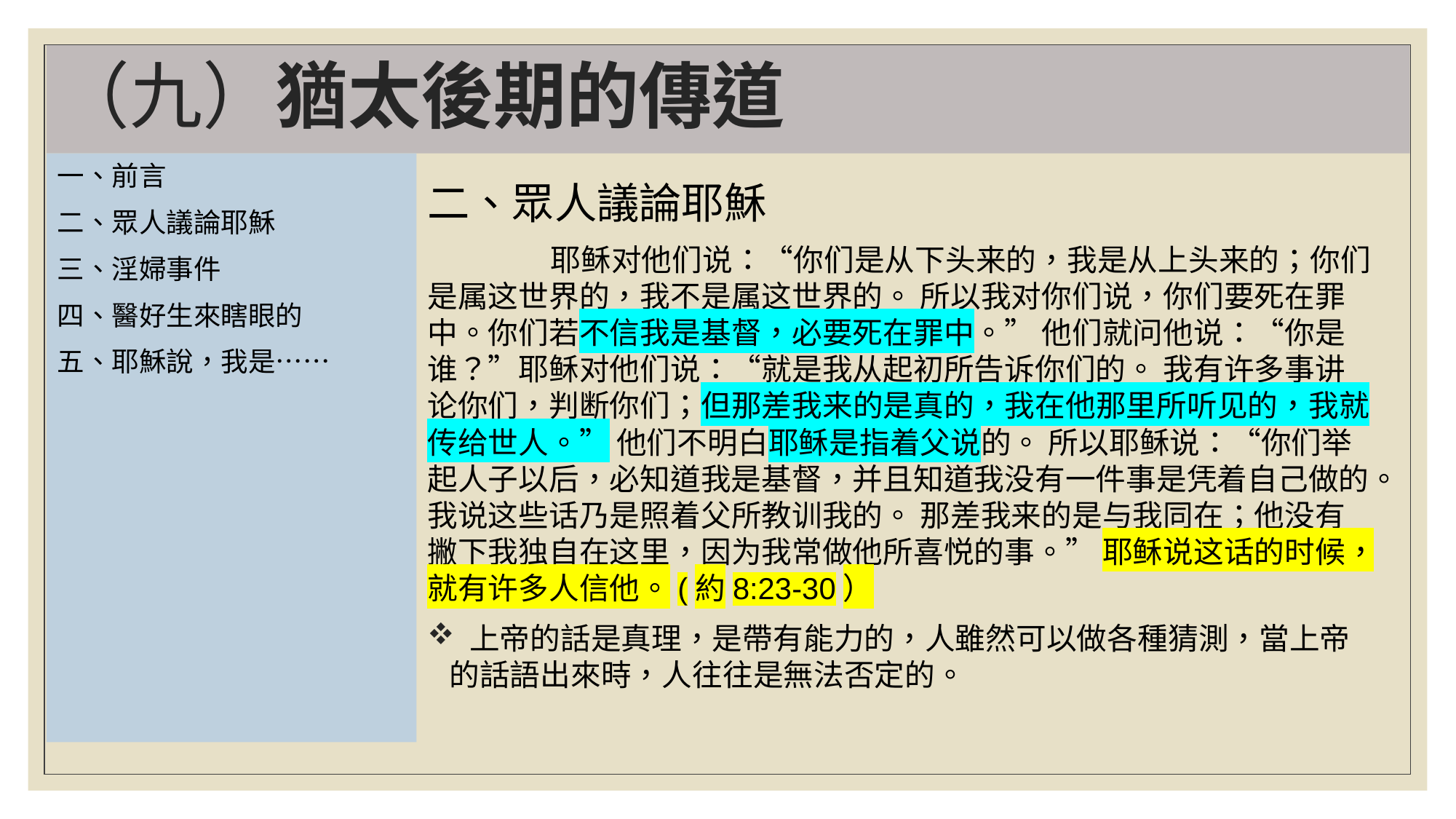

# （九）猶太後期的傳道
一、前言
二、眾人議論耶穌
三、淫婦事件
四、醫好生來瞎眼的
五、耶穌說，我是……

二、眾人議論耶穌
	 耶稣对他们说：“你们是从下头来的，我是从上头来的；你们是属这世界的，我不是属这世界的。 所以我对你们说，你们要死在罪中。你们若不信我是基督，必要死在罪中。” 他们就问他说：“你是谁？”耶稣对他们说：“就是我从起初所告诉你们的。 我有许多事讲论你们，判断你们；但那差我来的是真的，我在他那里所听见的，我就传给世人。” 他们不明白耶稣是指着父说的。 所以耶稣说：“你们举起人子以后，必知道我是基督，并且知道我没有一件事是凭着自己做的。我说这些话乃是照着父所教训我的。 那差我来的是与我同在；他没有撇下我独自在这里，因为我常做他所喜悦的事。” 耶稣说这话的时候，就有许多人信他。(約8:23-30）
 上帝的話是真理，是帶有能力的，人雖然可以做各種猜測，當上帝的話語出來時，人往往是無法否定的。